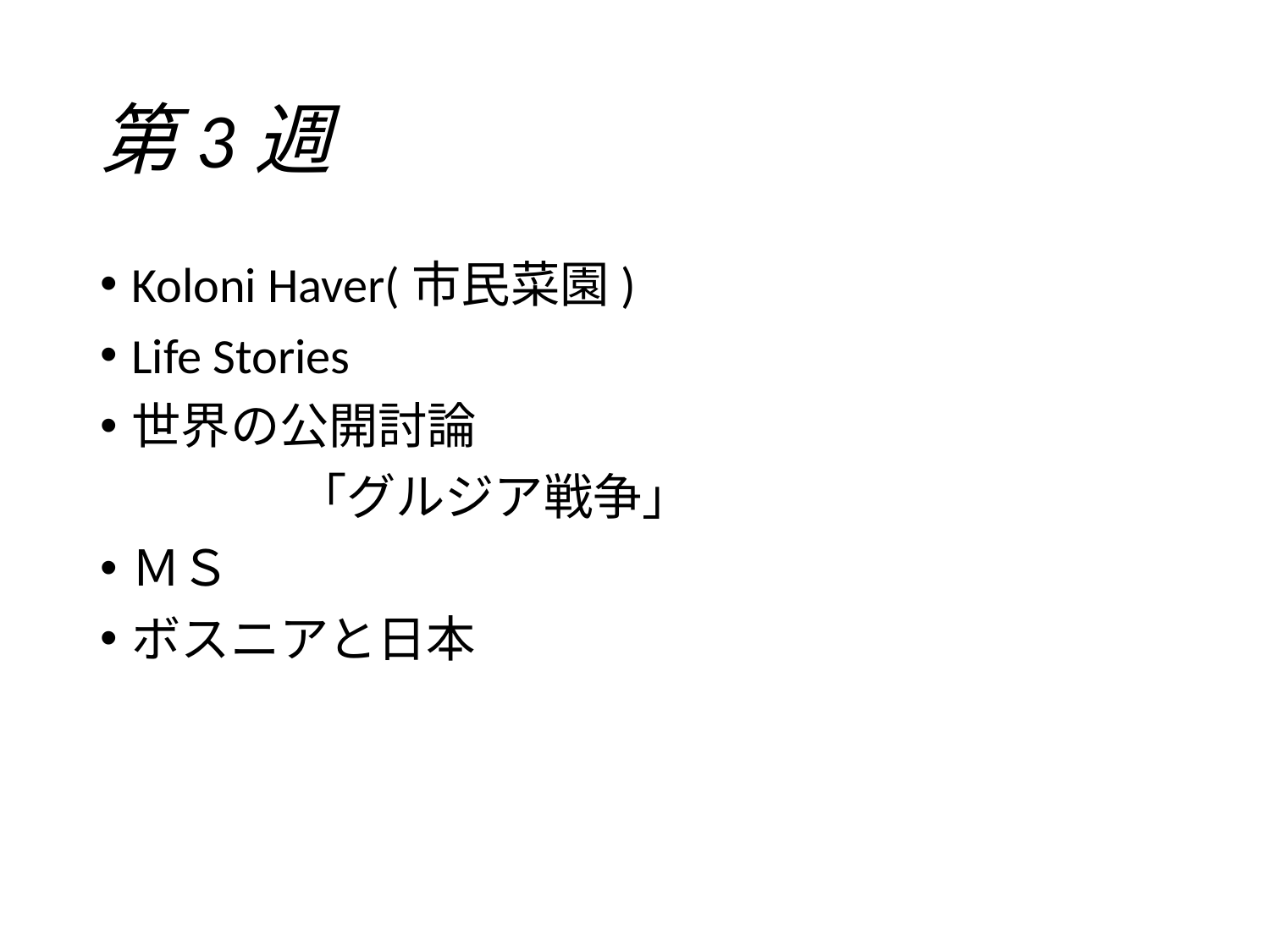

# 第3週
Koloni Haver(市民菜園)
Life Stories
世界の公開討論
　　　　「グルジア戦争」
ＭＳ
ボスニアと日本